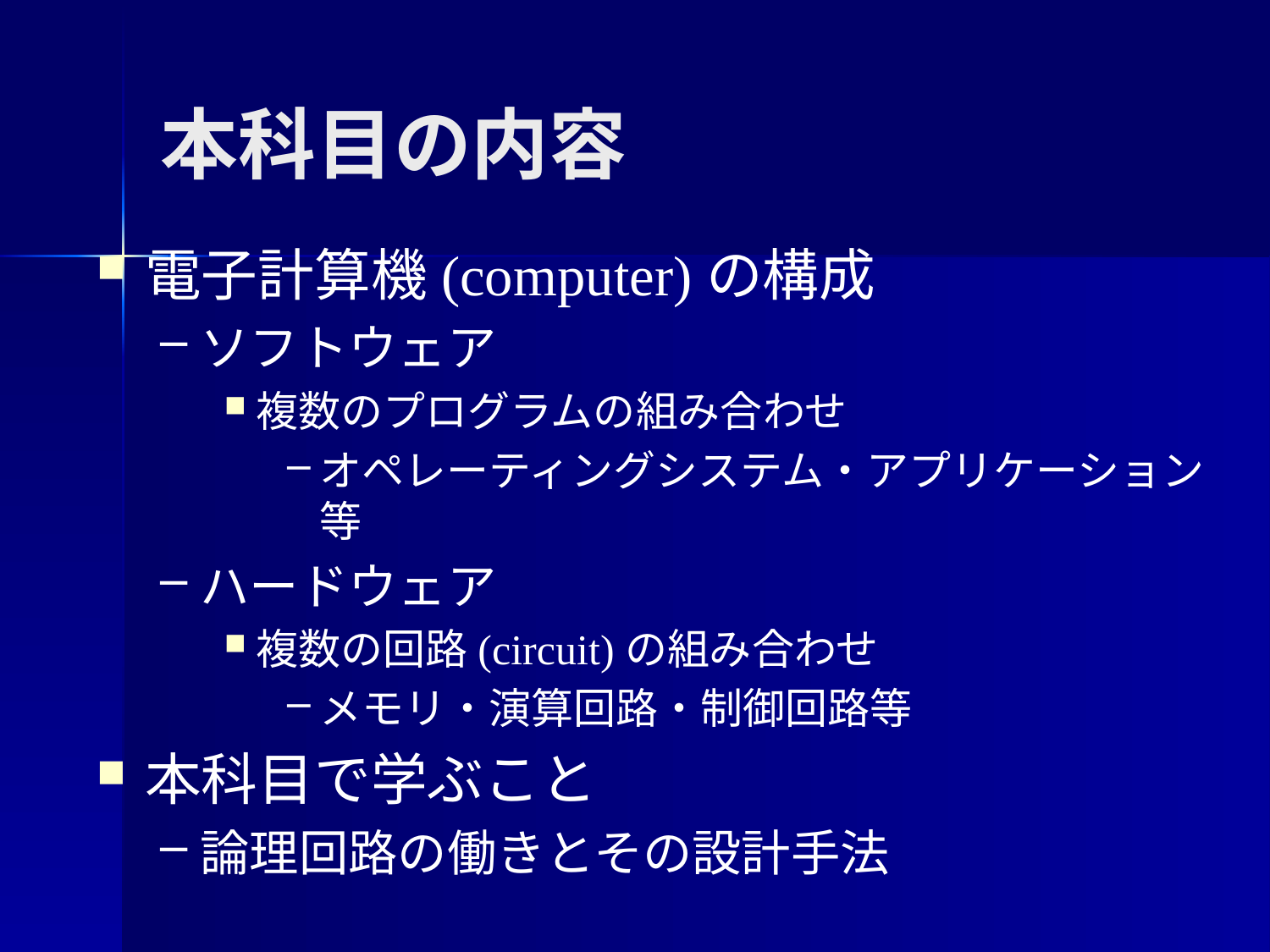

# 本科目の内容
電子計算機(computer)の構成
ソフトウェア
複数のプログラムの組み合わせ
オペレーティングシステム・アプリケーション等
ハードウェア
複数の回路(circuit)の組み合わせ
メモリ・演算回路・制御回路等
本科目で学ぶこと
論理回路の働きとその設計手法